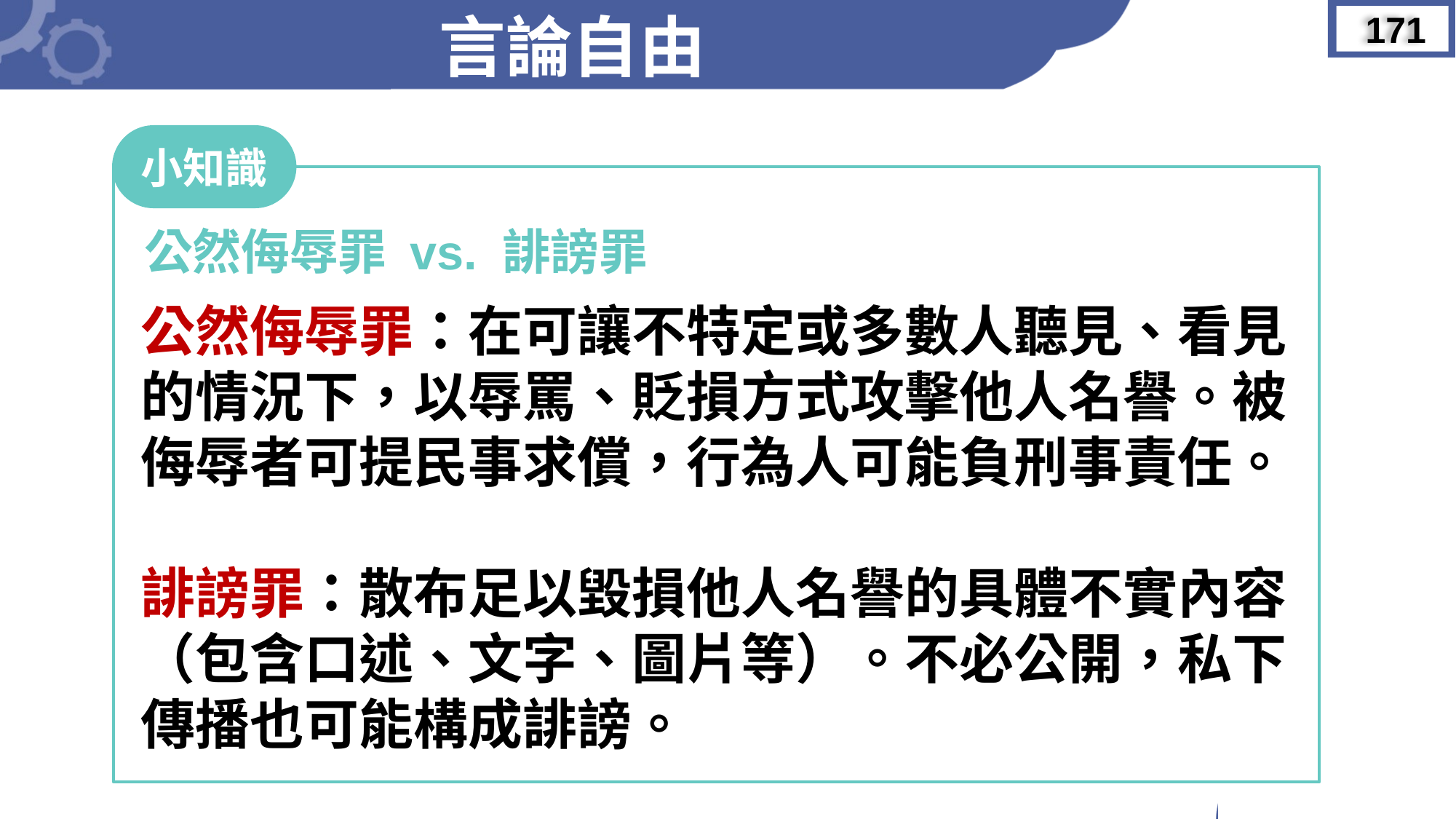

言論自由
171

小知識

公然侮辱罪 vs. 誹謗罪
公然侮辱罪：在可讓不特定或多數人聽見、看見的情況下，以辱罵、貶損方式攻擊他人名譽。被侮辱者可提民事求償，行為人可能負刑事責任。

誹謗罪：散布足以毀損他人名譽的具體不實內容（包含口述、文字、圖片等）。不必公開，私下傳播也可能構成誹謗。